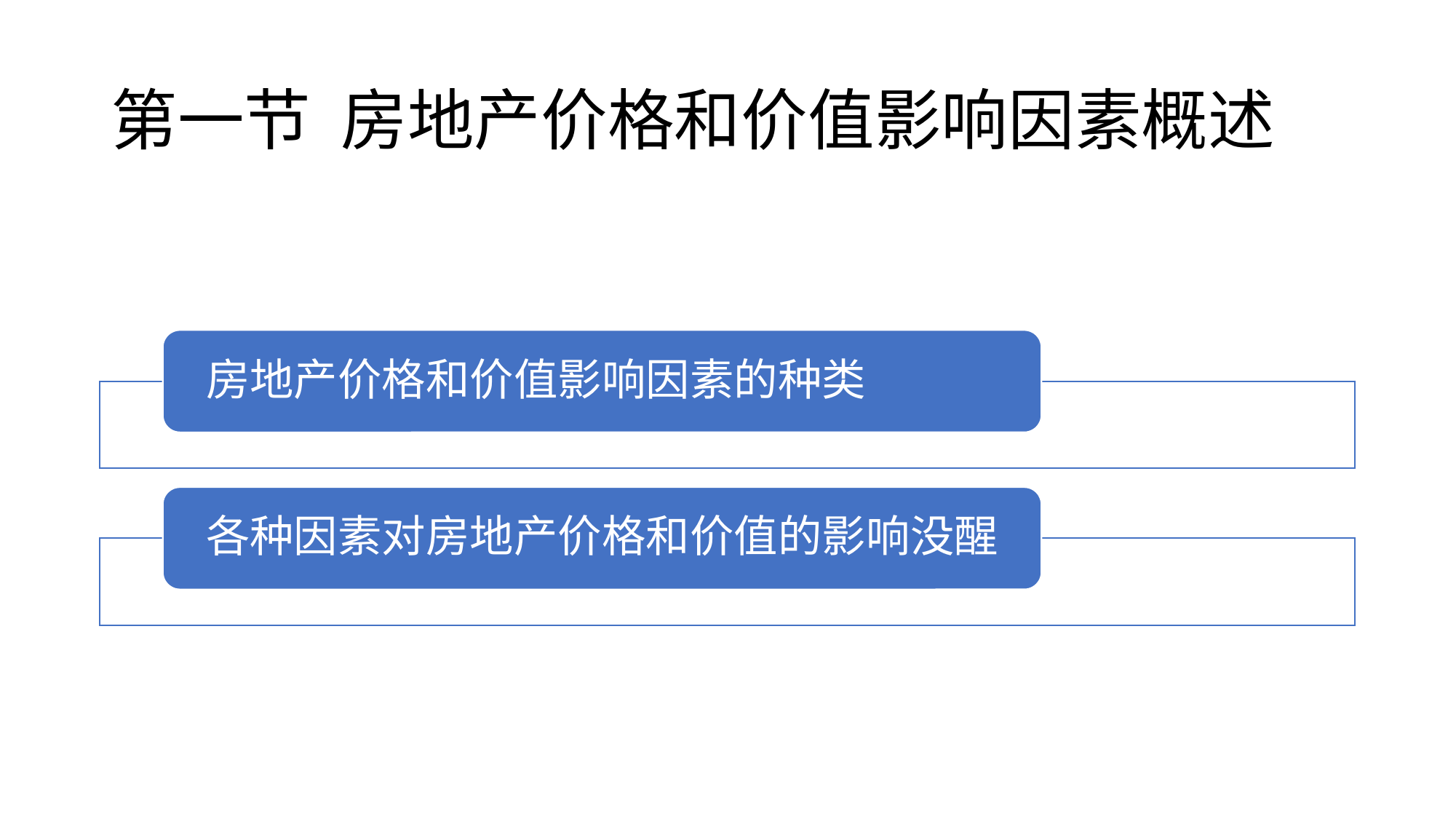

# 第一节  房地产价格和价值影响因素概述
房地产价格和价值影响因素的种类
各种因素对房地产价格和价值的影响没醒